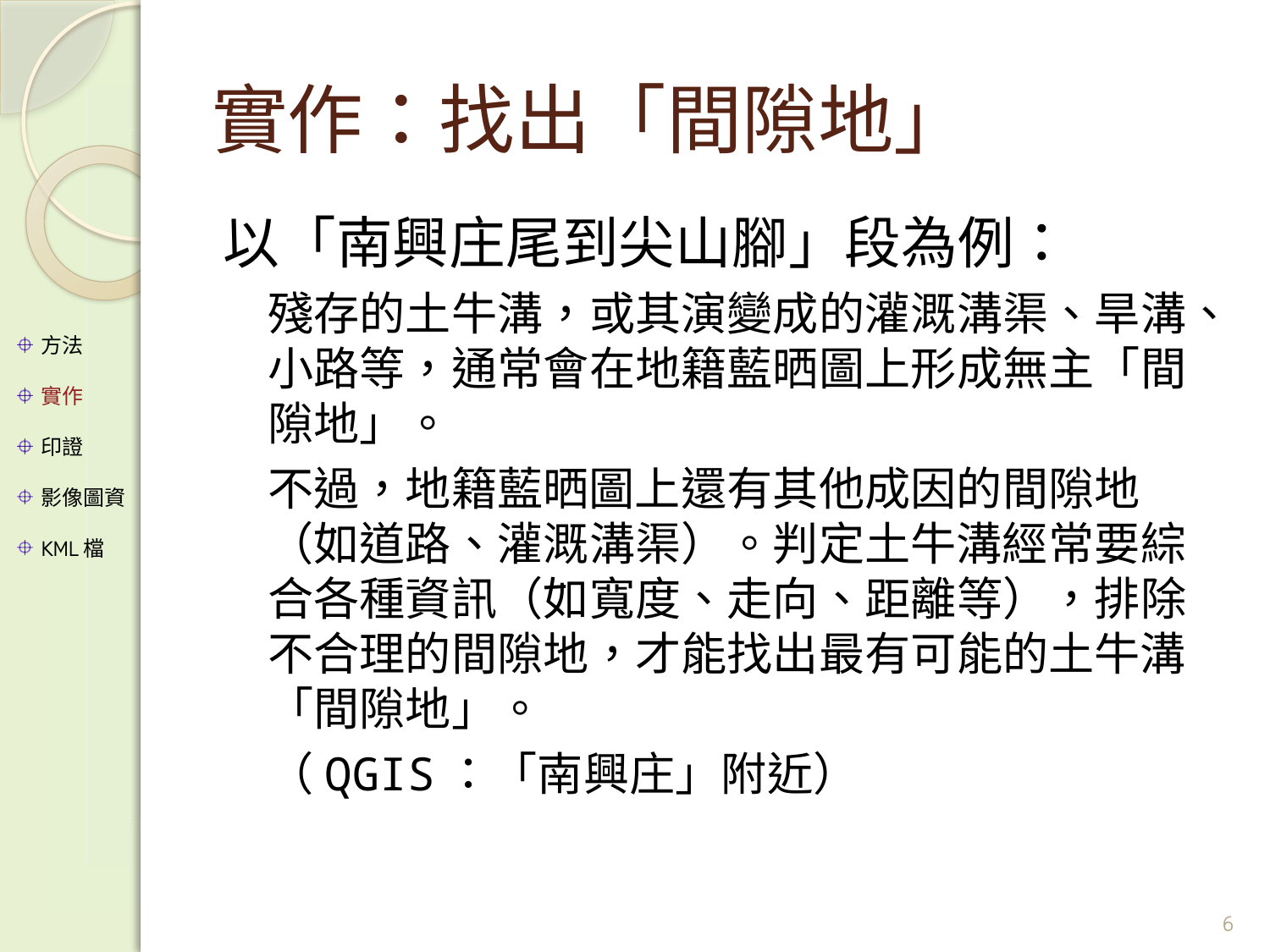

# 實作：找出「間隙地」
以「南興庄尾到尖山腳」段為例：
殘存的土牛溝，或其演變成的灌溉溝渠、旱溝、小路等，通常會在地籍藍晒圖上形成無主「間隙地」。
不過，地籍藍晒圖上還有其他成因的間隙地（如道路、灌溉溝渠）。判定土牛溝經常要綜合各種資訊（如寬度、走向、距離等），排除不合理的間隙地，才能找出最有可能的土牛溝「間隙地」。
（QGIS：「南興庄」附近）
方法

實作

印證

影像圖資

KML檔
6